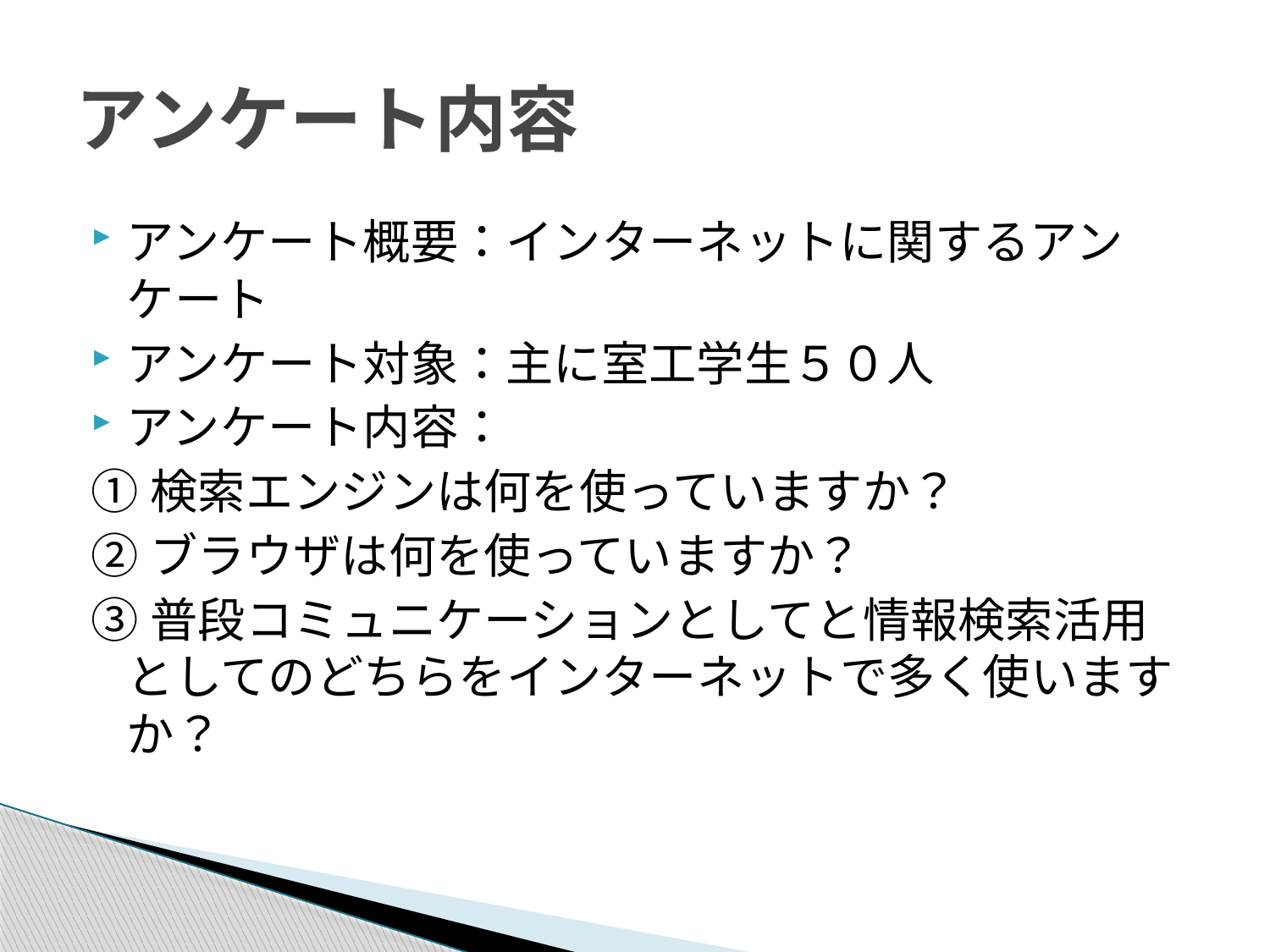

# アンケート内容
アンケート概要：インターネットに関するアンケート
アンケート対象：主に室工学生５０人
アンケート内容：
①検索エンジンは何を使っていますか？
②ブラウザは何を使っていますか？
③普段コミュニケーションとしてと情報検索活用としてのどちらをインターネットで多く使いますか？